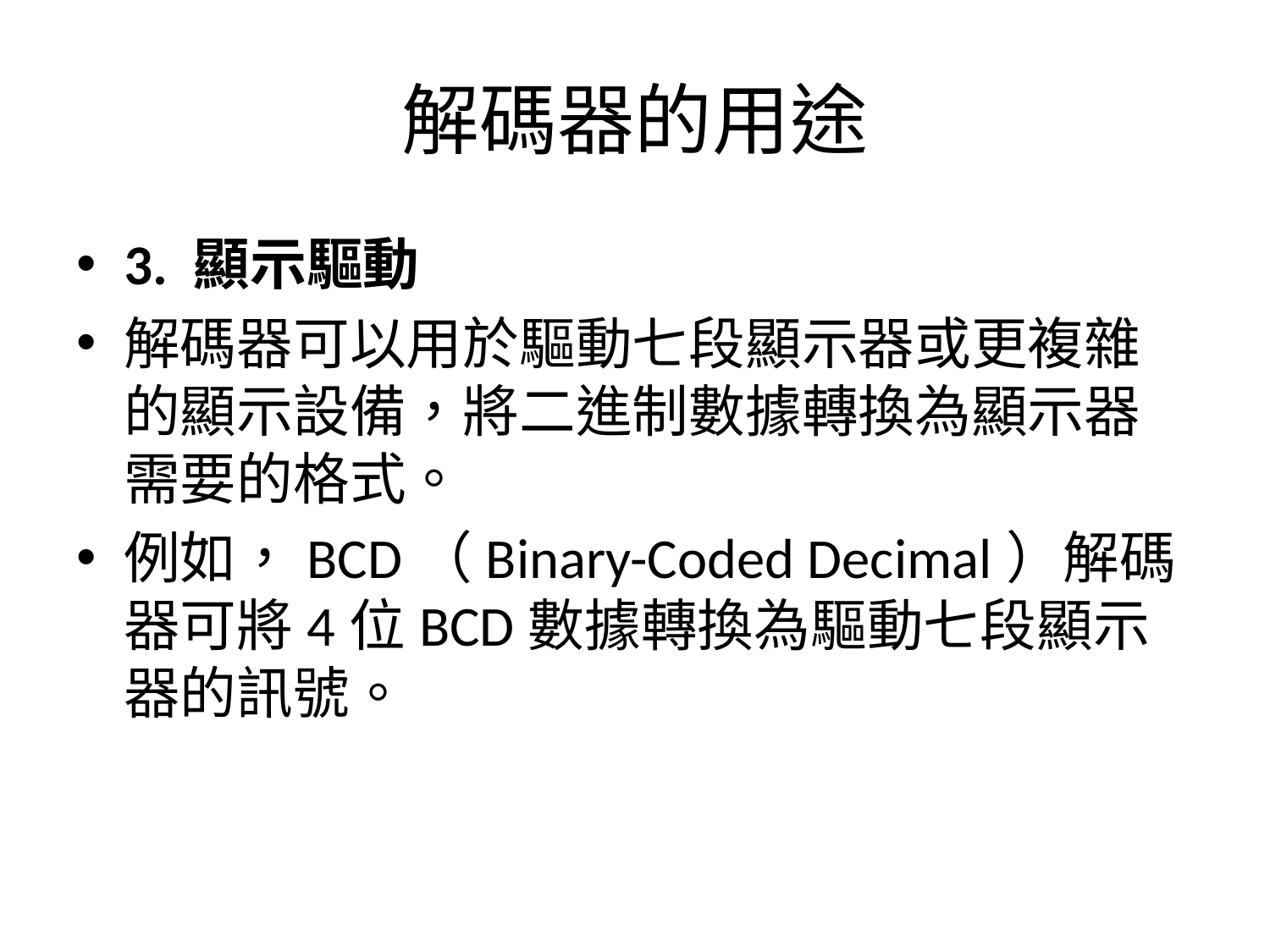

# 解碼器的用途
3. 顯示驅動
解碼器可以用於驅動七段顯示器或更複雜的顯示設備，將二進制數據轉換為顯示器需要的格式。
例如，BCD（Binary-Coded Decimal）解碼器可將4位BCD數據轉換為驅動七段顯示器的訊號。